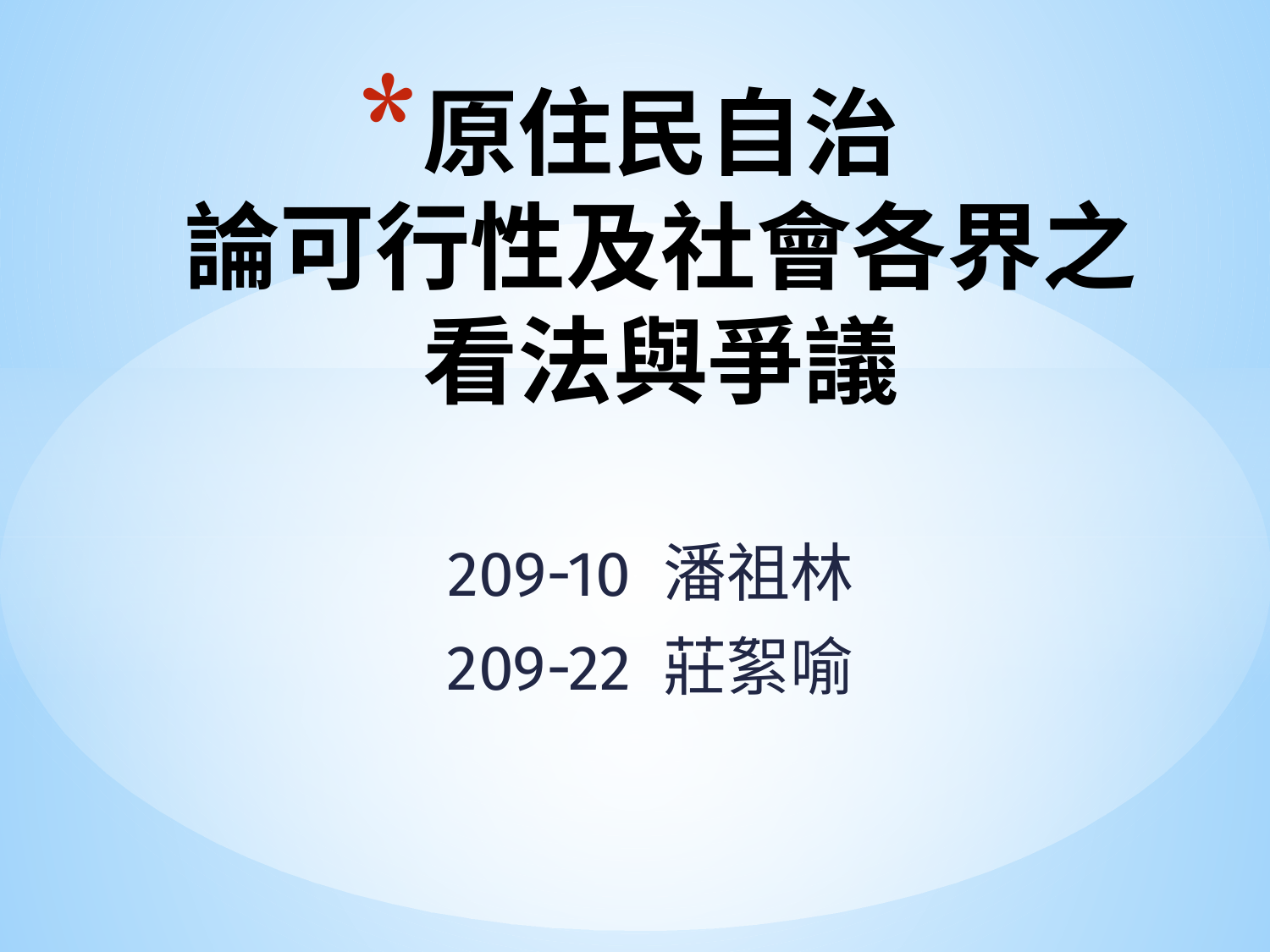

# 原住民自治 論可行性及社會各界之看法與爭議
209-10 潘祖林
209-22 莊絮喻